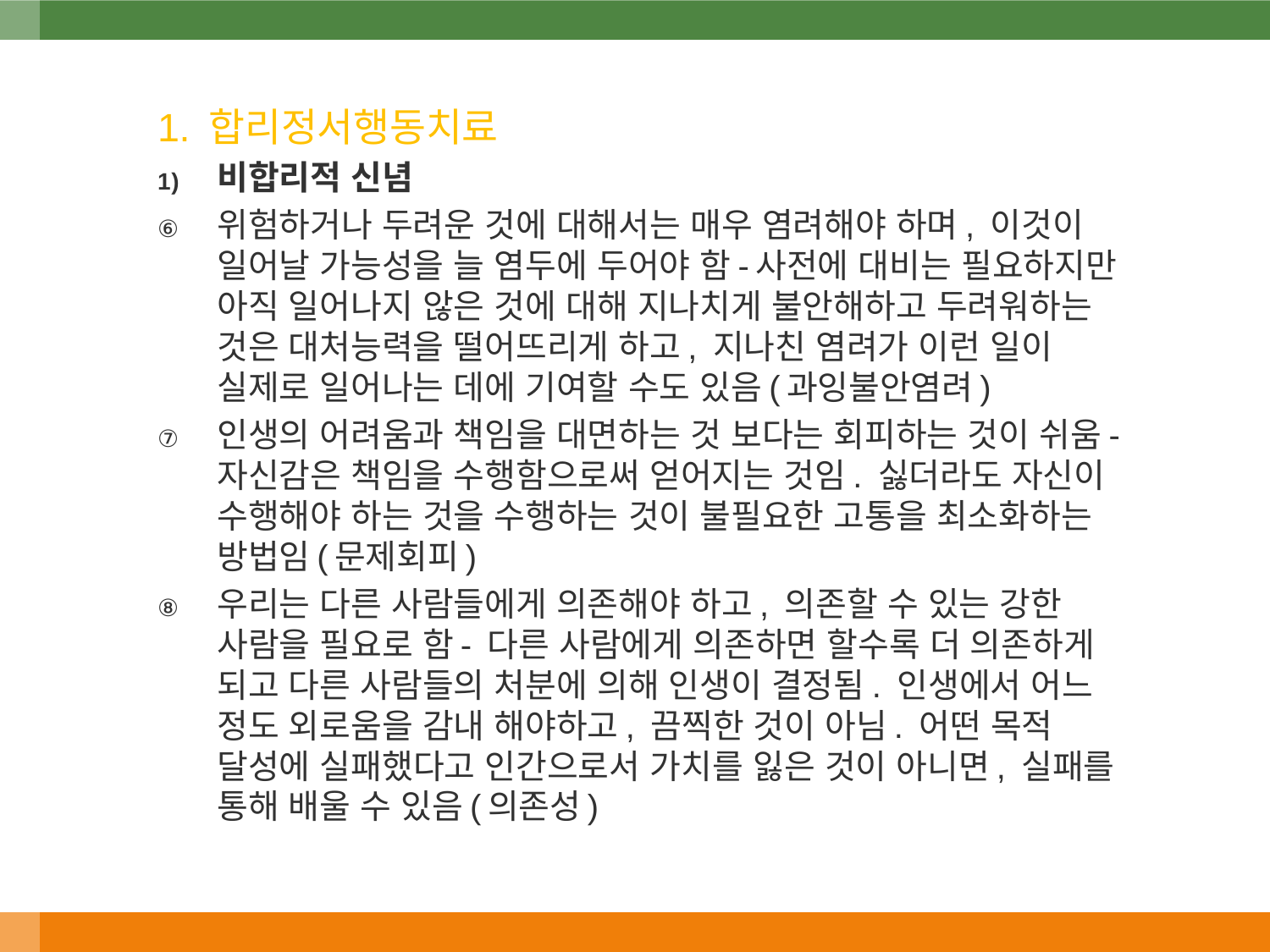

1. 합리정서행동치료
비합리적 신념
위험하거나 두려운 것에 대해서는 매우 염려해야 하며, 이것이 일어날 가능성을 늘 염두에 두어야 함-사전에 대비는 필요하지만 아직 일어나지 않은 것에 대해 지나치게 불안해하고 두려워하는 것은 대처능력을 떨어뜨리게 하고, 지나친 염려가 이런 일이 실제로 일어나는 데에 기여할 수도 있음(과잉불안염려)
인생의 어려움과 책임을 대면하는 것 보다는 회피하는 것이 쉬움- 자신감은 책임을 수행함으로써 얻어지는 것임. 싫더라도 자신이 수행해야 하는 것을 수행하는 것이 불필요한 고통을 최소화하는 방법임(문제회피)
우리는 다른 사람들에게 의존해야 하고, 의존할 수 있는 강한 사람을 필요로 함- 다른 사람에게 의존하면 할수록 더 의존하게 되고 다른 사람들의 처분에 의해 인생이 결정됨. 인생에서 어느 정도 외로움을 감내 해야하고, 끔찍한 것이 아님. 어떤 목적 달성에 실패했다고 인간으로서 가치를 잃은 것이 아니면, 실패를 통해 배울 수 있음(의존성)